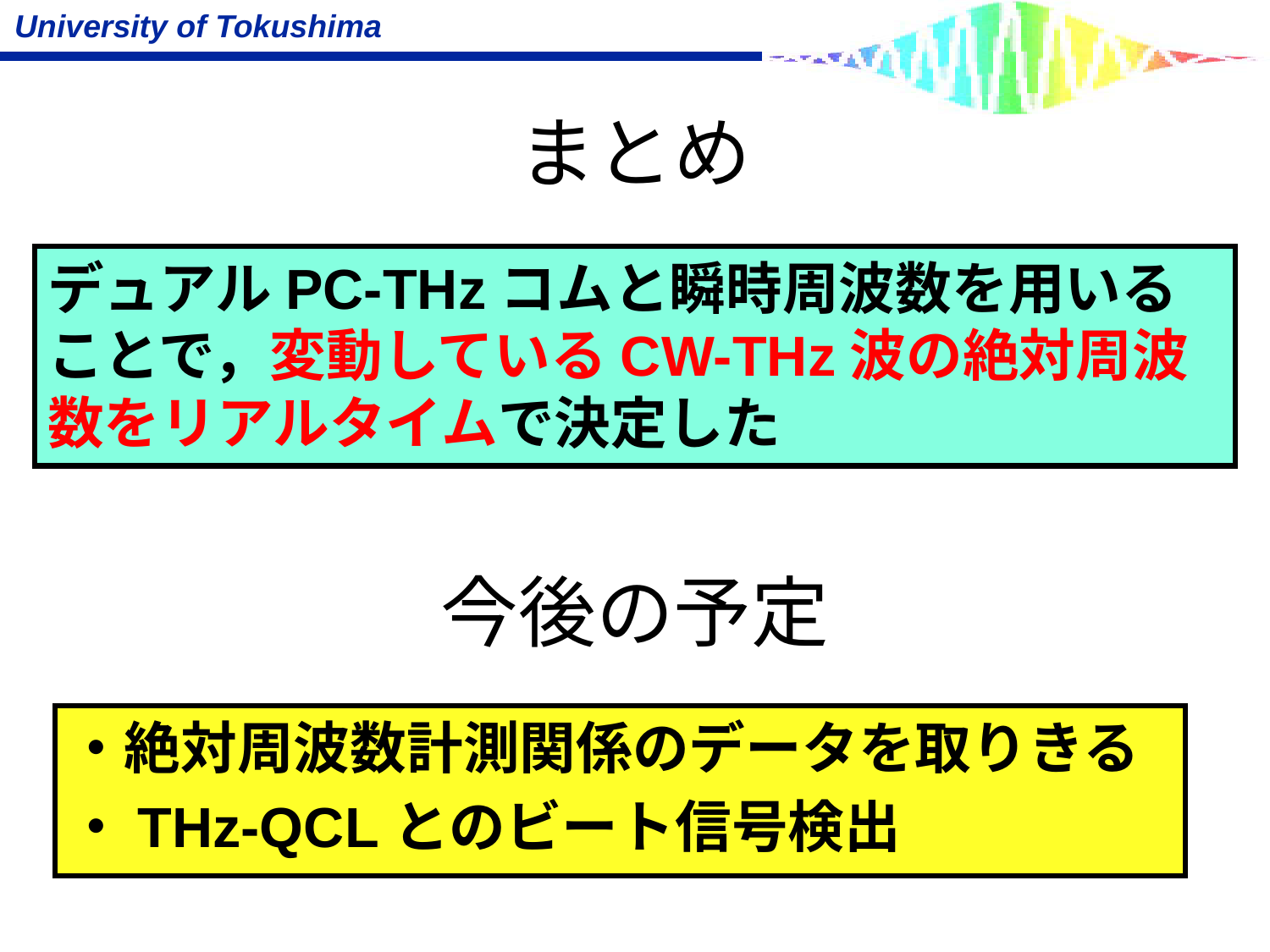

# まとめ
デュアルPC-THzコムと瞬時周波数を用いることで，変動しているCW-THz波の絶対周波数をリアルタイムで決定した
今後の予定
・絶対周波数計測関係のデータを取りきる
・THz-QCLとのビート信号検出